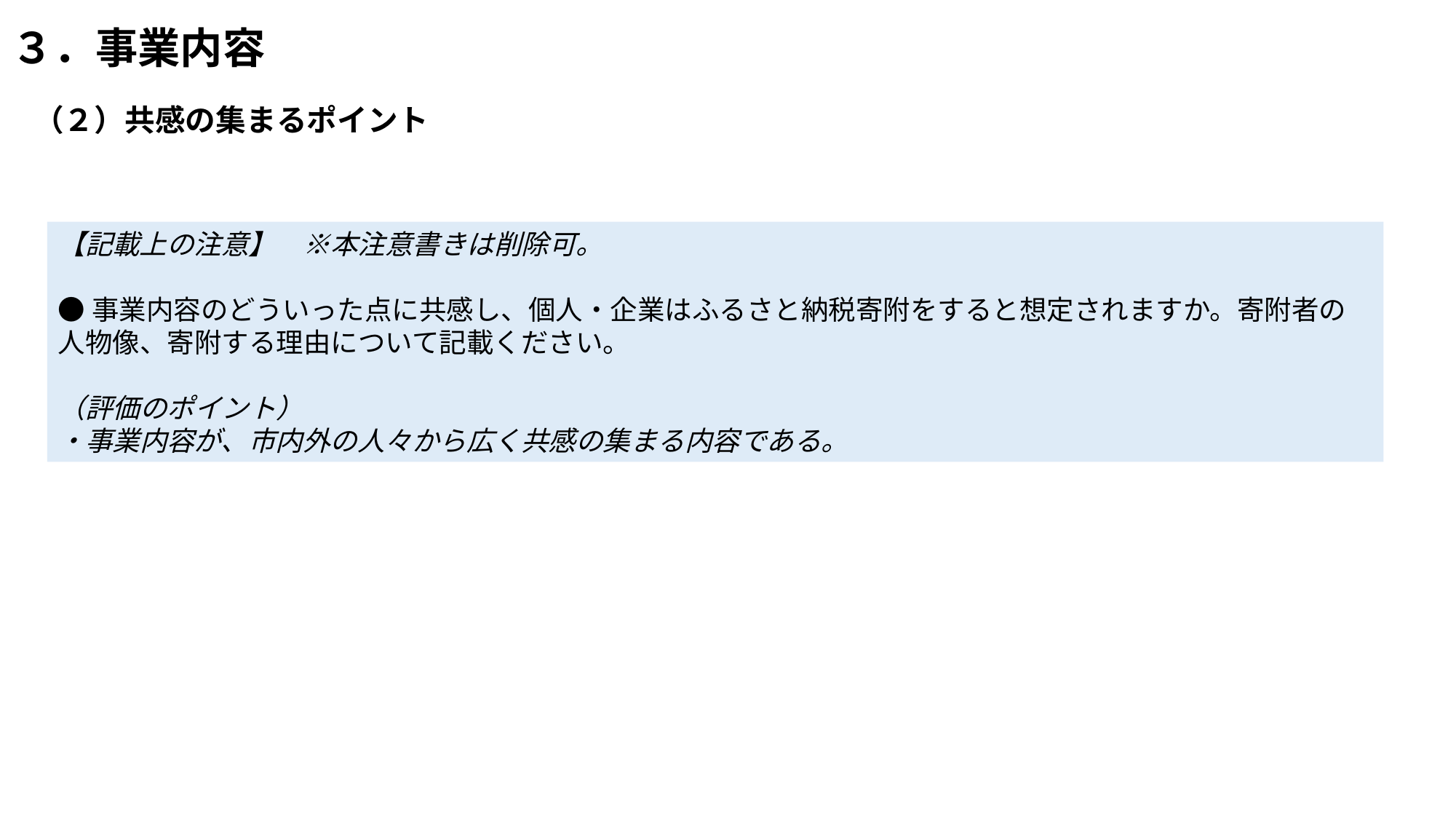

# ３．事業内容
（２）共感の集まるポイント
【記載上の注意】　※本注意書きは削除可。

●事業内容のどういった点に共感し、個人・企業はふるさと納税寄附をすると想定されますか。寄附者の人物像、寄附する理由について記載ください。

（評価のポイント）
・事業内容が、市内外の人々から広く共感の集まる内容である。